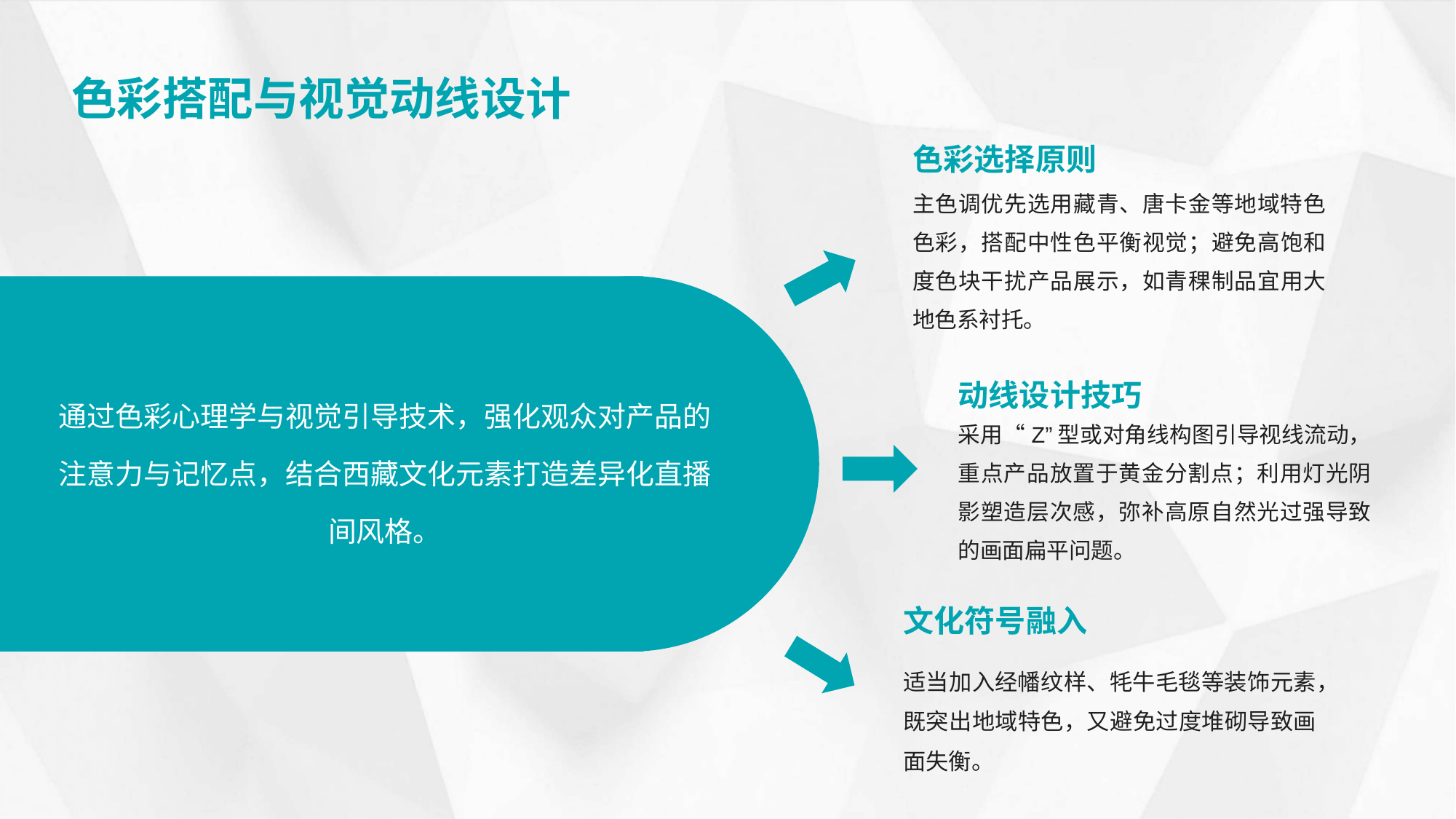

色彩搭配与视觉动线设计
色彩选择原则
主色调优先选用藏青、唐卡金等地域特色色彩，搭配中性色平衡视觉；避免高饱和度色块干扰产品展示，如青稞制品宜用大地色系衬托。

通过色彩心理学与视觉引导技术，强化观众对产品的注意力与记忆点，结合西藏文化元素打造差异化直播间风格。
动线设计技巧
采用“Z”型或对角线构图引导视线流动，重点产品放置于黄金分割点；利用灯光阴影塑造层次感，弥补高原自然光过强导致的画面扁平问题。

文化符号融入
适当加入经幡纹样、牦牛毛毯等装饰元素，既突出地域特色，又避免过度堆砌导致画面失衡。